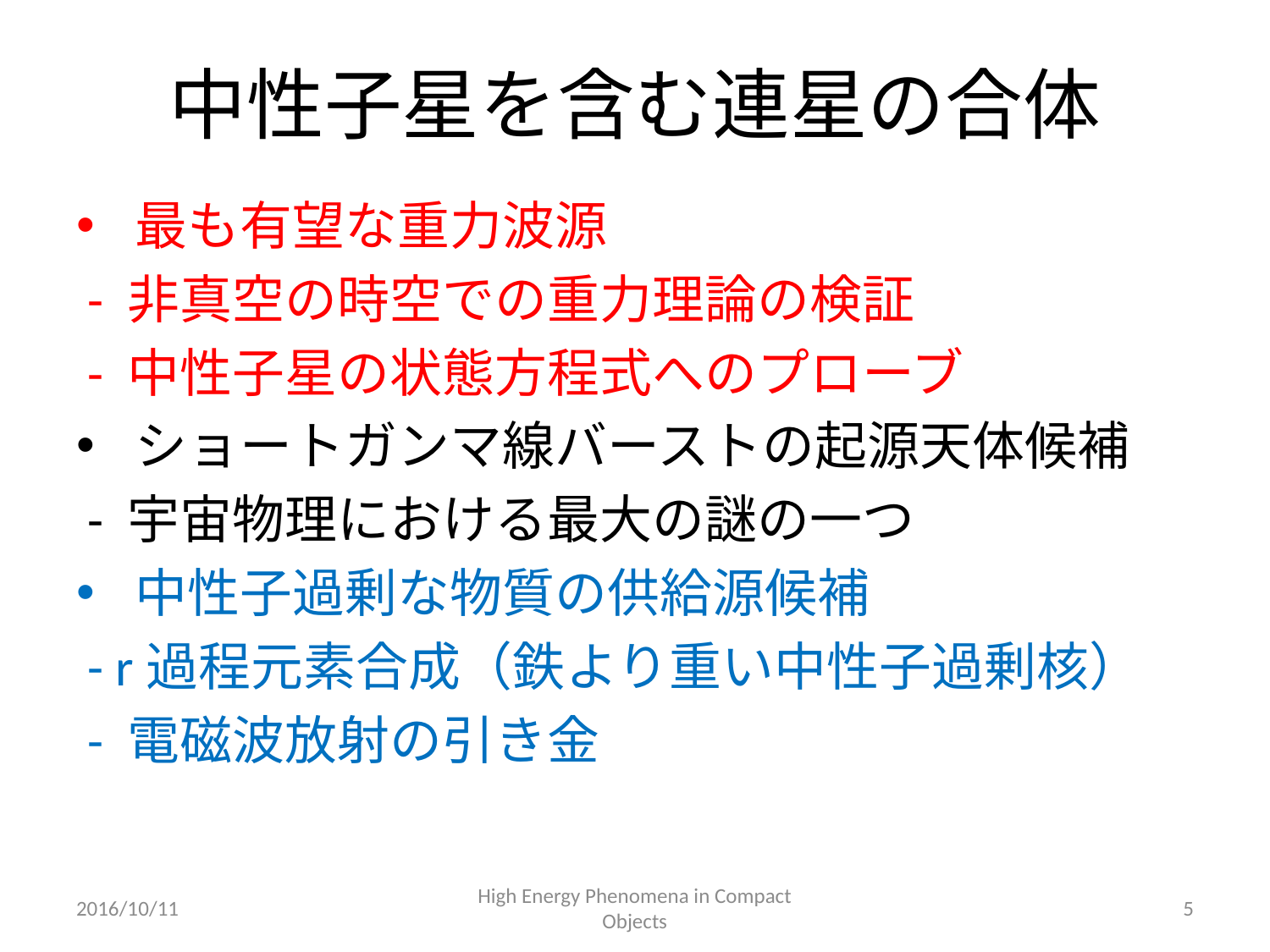

# 中性子星を含む連星の合体
最も有望な重力波源
 - 非真空の時空での重力理論の検証
 - 中性子星の状態方程式へのプローブ
ショートガンマ線バーストの起源天体候補
 - 宇宙物理における最大の謎の一つ
中性子過剰な物質の供給源候補
 - r過程元素合成（鉄より重い中性子過剰核）
 - 電磁波放射の引き金
2016/10/11
High Energy Phenomena in Compact Objects
5